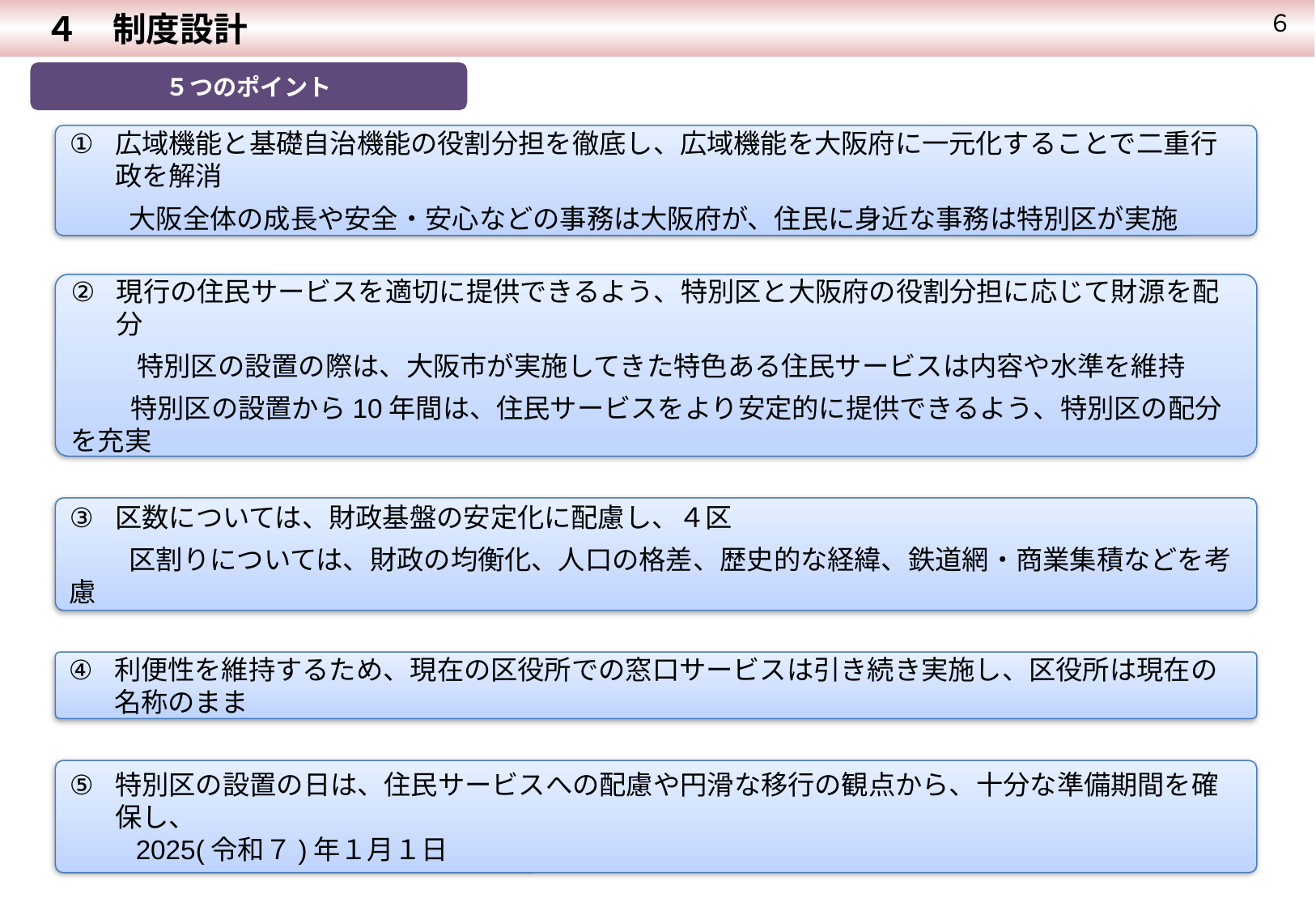

４　制度設計
６
５つのポイント
広域機能と基礎自治機能の役割分担を徹底し、広域機能を大阪府に一元化することで二重行政を解消
　　 大阪全体の成長や安全・安心などの事務は大阪府が、住民に身近な事務は特別区が実施
現行の住民サービスを適切に提供できるよう、特別区と大阪府の役割分担に応じて財源を配分
 　　特別区の設置の際は、大阪市が実施してきた特色ある住民サービスは内容や水準を維持
　　 特別区の設置から10年間は、住民サービスをより安定的に提供できるよう、特別区の配分を充実
区数については、財政基盤の安定化に配慮し、４区
　　 区割りについては、財政の均衡化、人口の格差、歴史的な経緯、鉄道網・商業集積などを考慮
利便性を維持するため、現在の区役所での窓口サービスは引き続き実施し、区役所は現在の名称のまま
特別区の設置の日は、住民サービスへの配慮や円滑な移行の観点から、十分な準備期間を確保し、
　　 2025(令和７)年１月１日